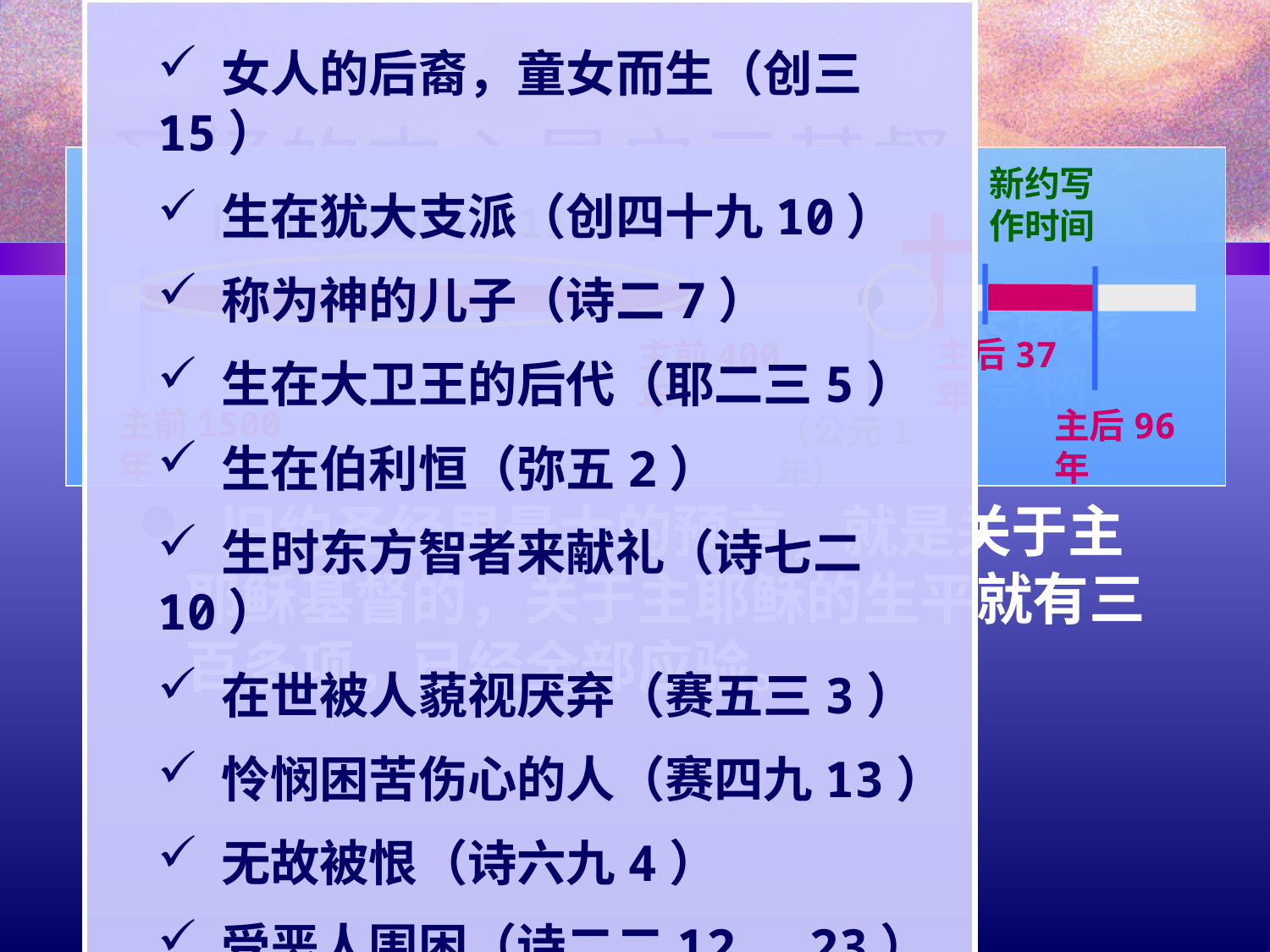

女人的后裔，童女而生（创三15）
 生在犹大支派（创四十九10）
 称为神的儿子（诗二7）
 生在大卫王的后代（耶二三5）
 生在伯利恒（弥五2）
 生时东方智者来献礼（诗七二10）
 在世被人藐视厌弃（赛五三3）
 怜悯困苦伤心的人（赛四九13）
 无故被恨（诗六九4）
 受恶人围困（诗二二12、23）

# 圣经的中心是启示基督

新约写作时间
旧约写作时间：1100年

 旧约圣经用各样的方式和角度来豫表基督。如：人物、事物、地方、祭物、节期、会幕、圣殿……
 旧约圣经里最大的预言，就是关于主耶稣基督的，关于主耶稣的生平就有三百多项，已经全部应验。

主后37年
主前400年
主前1500年
主后96年
（公元1年）